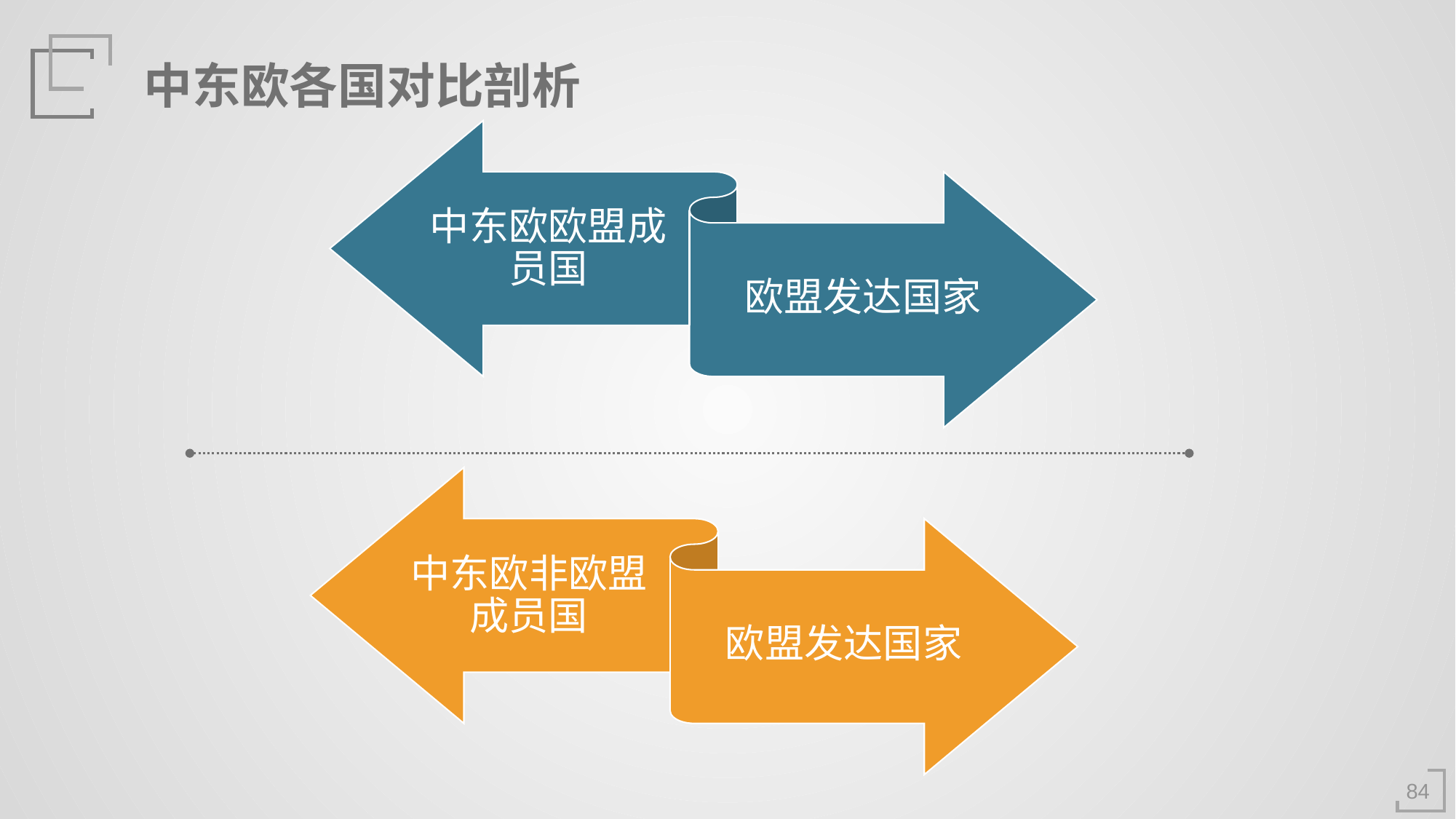

中东欧各国对比剖析
中东欧欧盟成员国
欧盟发达国家
中东欧非欧盟成员国
欧盟发达国家